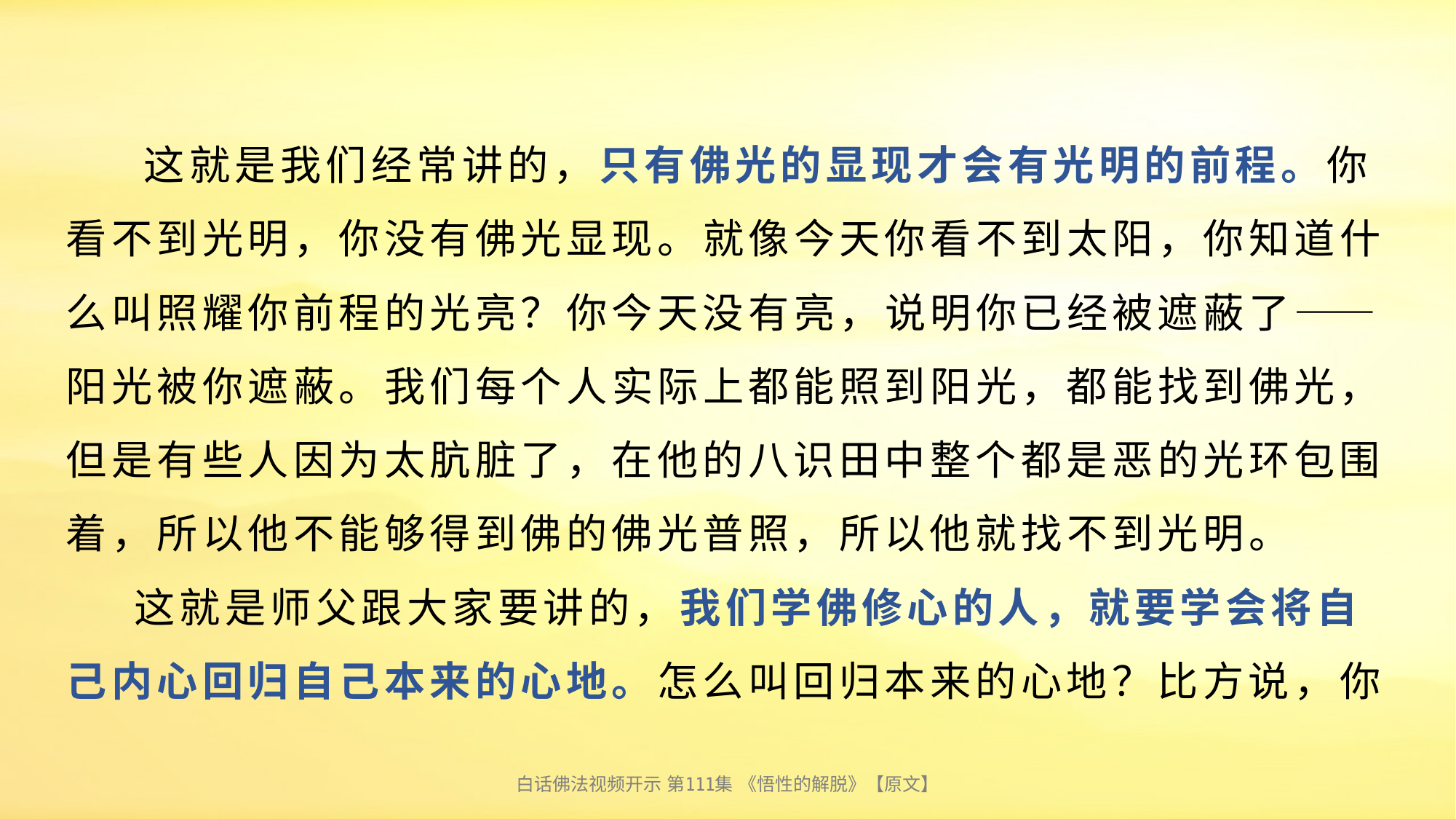

# 这就是我们经常讲的，只有佛光的显现才会有光明的前程。你看不到光明，你没有佛光显现。就像今天你看不到太阳，你知道什么叫照耀你前程的光亮？你今天没有亮，说明你已经被遮蔽了——阳光被你遮蔽。我们每个人实际上都能照到阳光，都能找到佛光，但是有些人因为太肮脏了，在他的八识田中整个都是恶的光环包围着，所以他不能够得到佛的佛光普照，所以他就找不到光明。 这就是师父跟大家要讲的，我们学佛修心的人，就要学会将自己内心回归自己本来的心地。怎么叫回归本来的心地？比方说，你
白话佛法视频开示 第111集 《悟性的解脱》【原文】